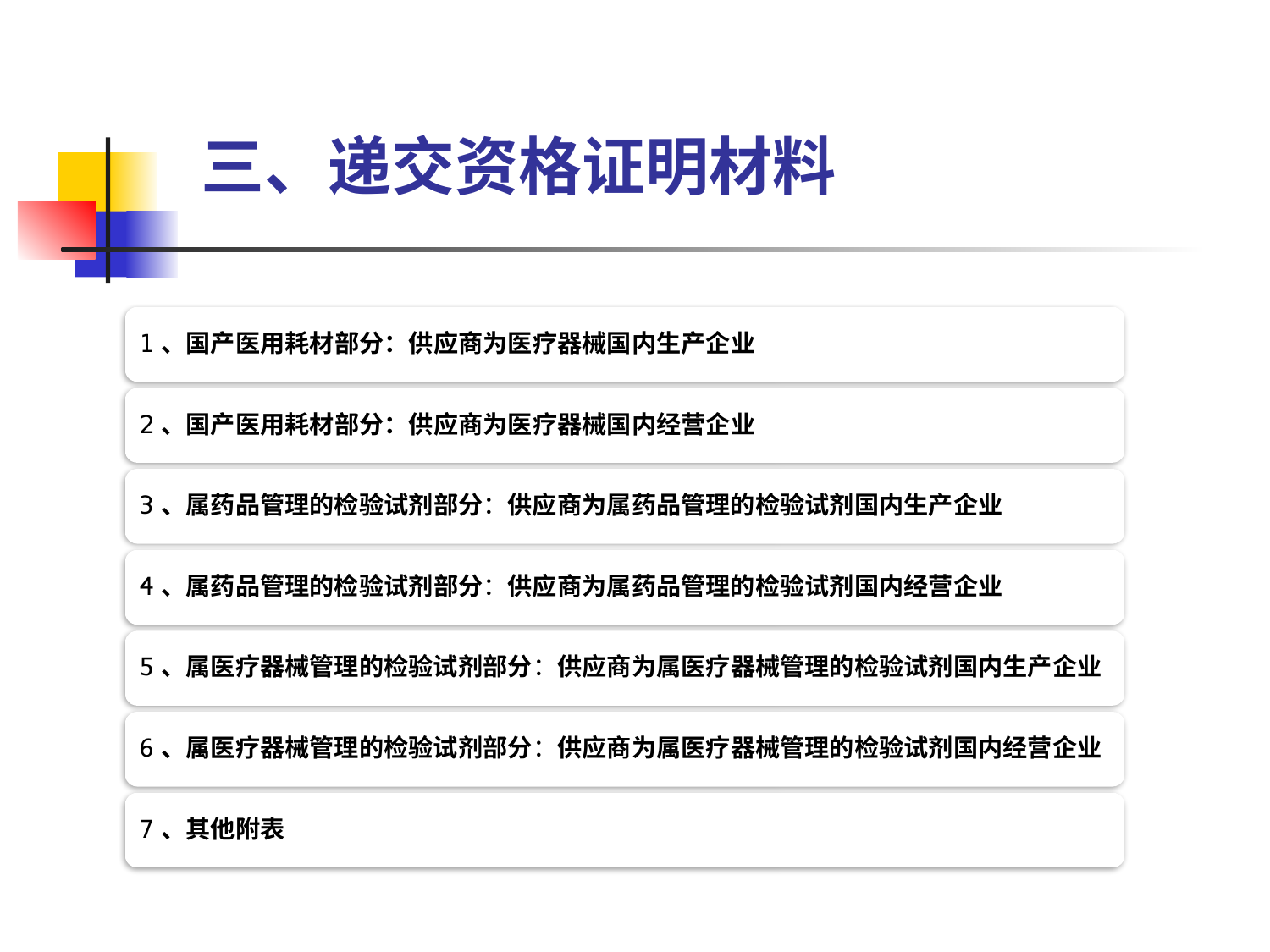

# 三、递交资格证明材料
1、国产医用耗材部分：供应商为医疗器械国内生产企业
2、国产医用耗材部分：供应商为医疗器械国内经营企业
3、属药品管理的检验试剂部分：供应商为属药品管理的检验试剂国内生产企业
4、属药品管理的检验试剂部分：供应商为属药品管理的检验试剂国内经营企业
5、属医疗器械管理的检验试剂部分：供应商为属医疗器械管理的检验试剂国内生产企业
6、属医疗器械管理的检验试剂部分：供应商为属医疗器械管理的检验试剂国内经营企业
7、其他附表